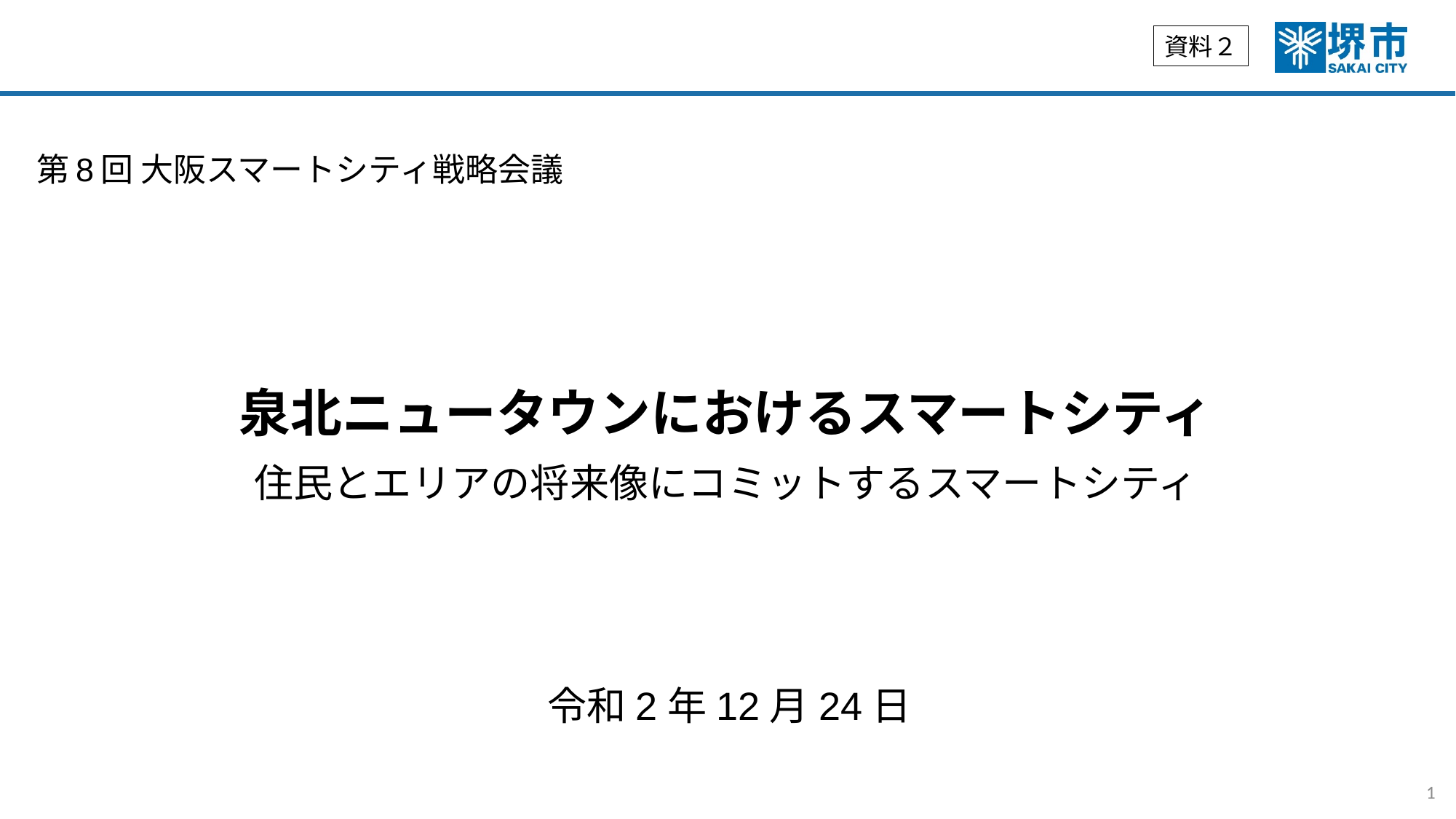

資料２
第8回 大阪スマートシティ戦略会議
泉北ニュータウンにおけるスマートシティ
住民とエリアの将来像にコミットするスマートシティ
令和2年12月24日
1